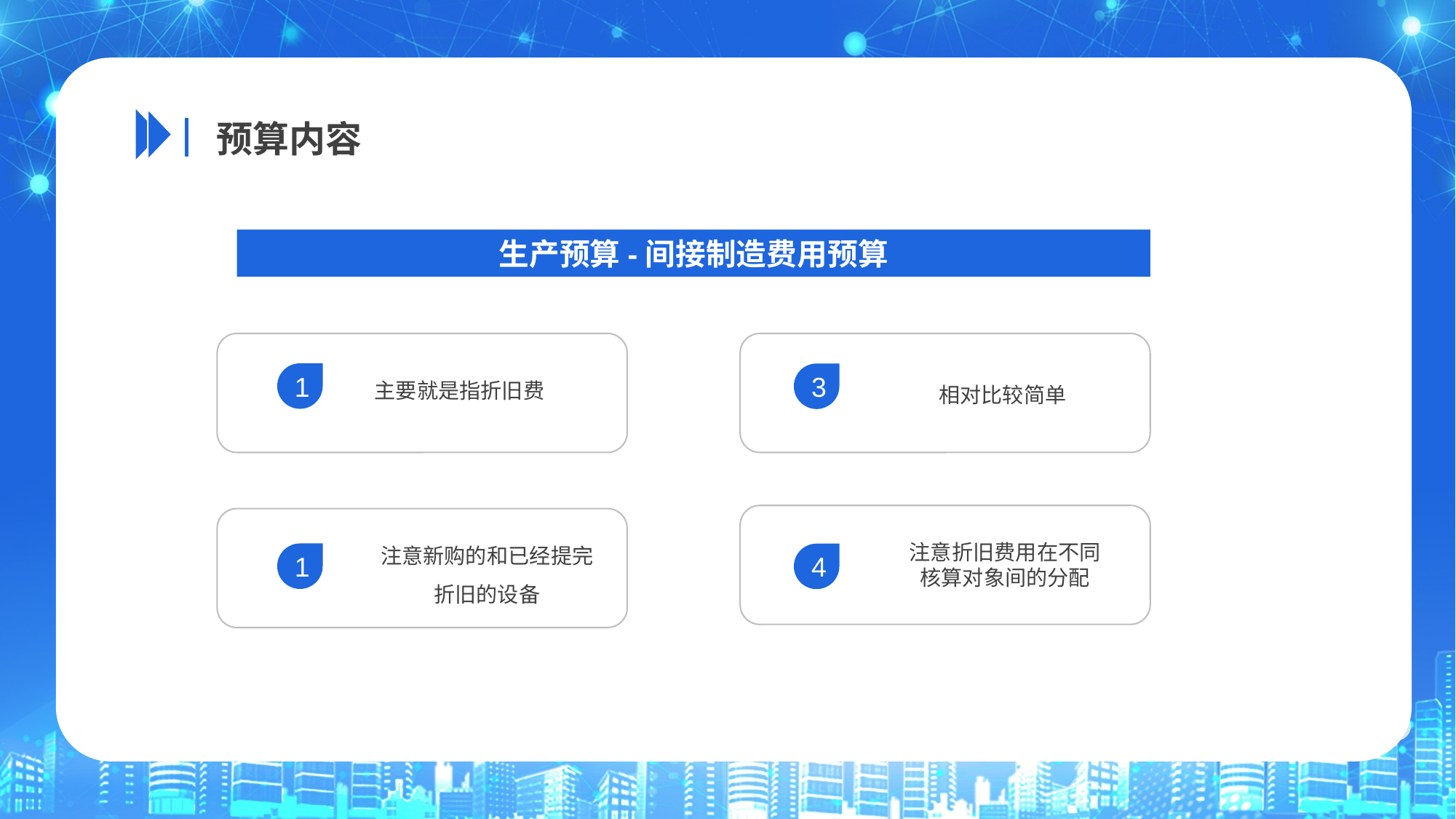

预算内容
生产预算-间接制造费用预算

主要就是指折旧费
1
3
相对比较简单

注意新购的和已经提完折旧的设备
注意折旧费用在不同核算对象间的分配
1
4